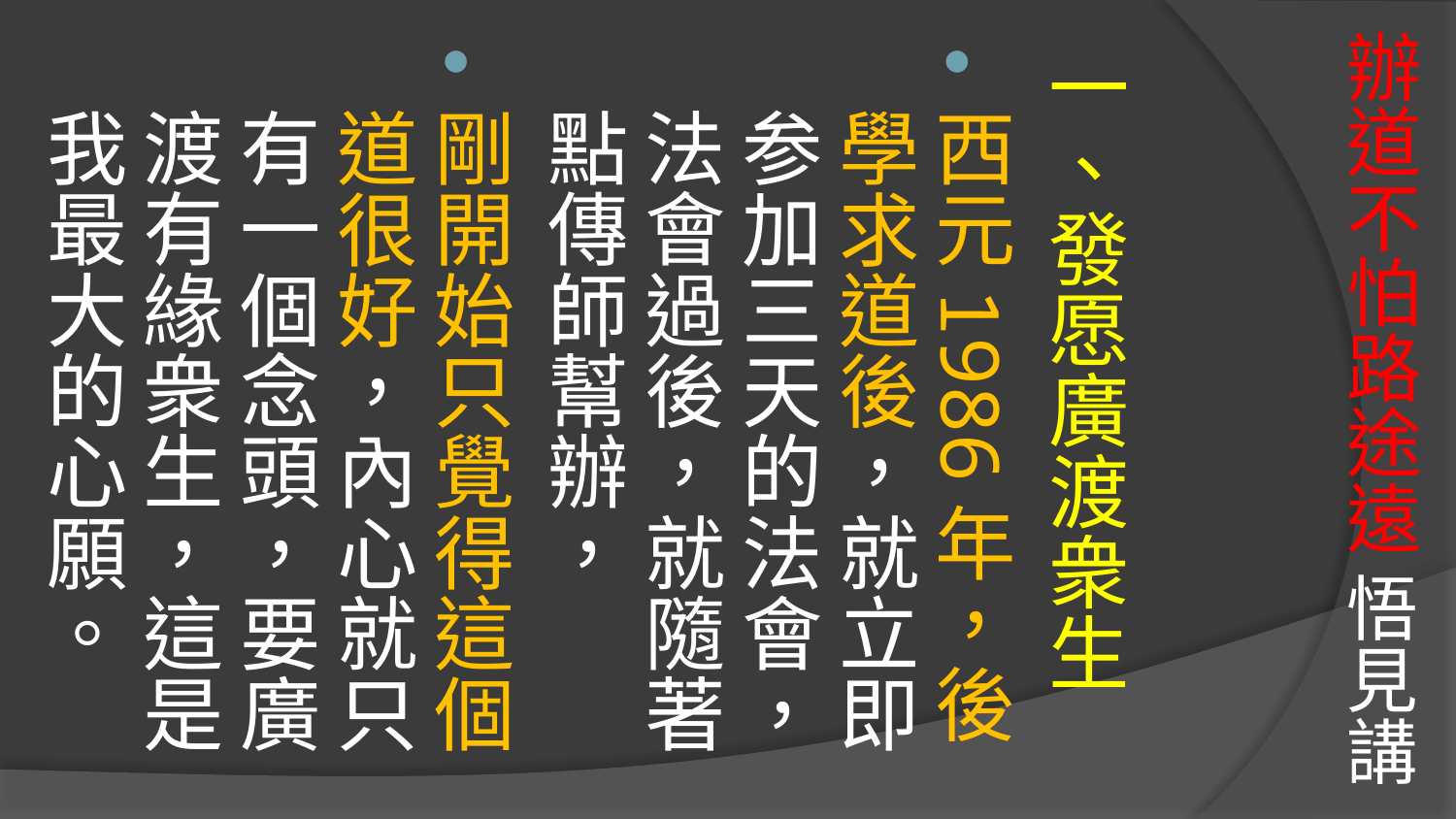

# 辦道不怕路途遠 悟見講
一、發愿廣渡衆生
西元1986年，後學求道後，就立即参加三天的法會，法會過後，就隨著點傳師幫辦，
剛開始只覺得這個道很好，內心就只有一個念頭，要廣渡有緣衆生，這是我最大的心願。